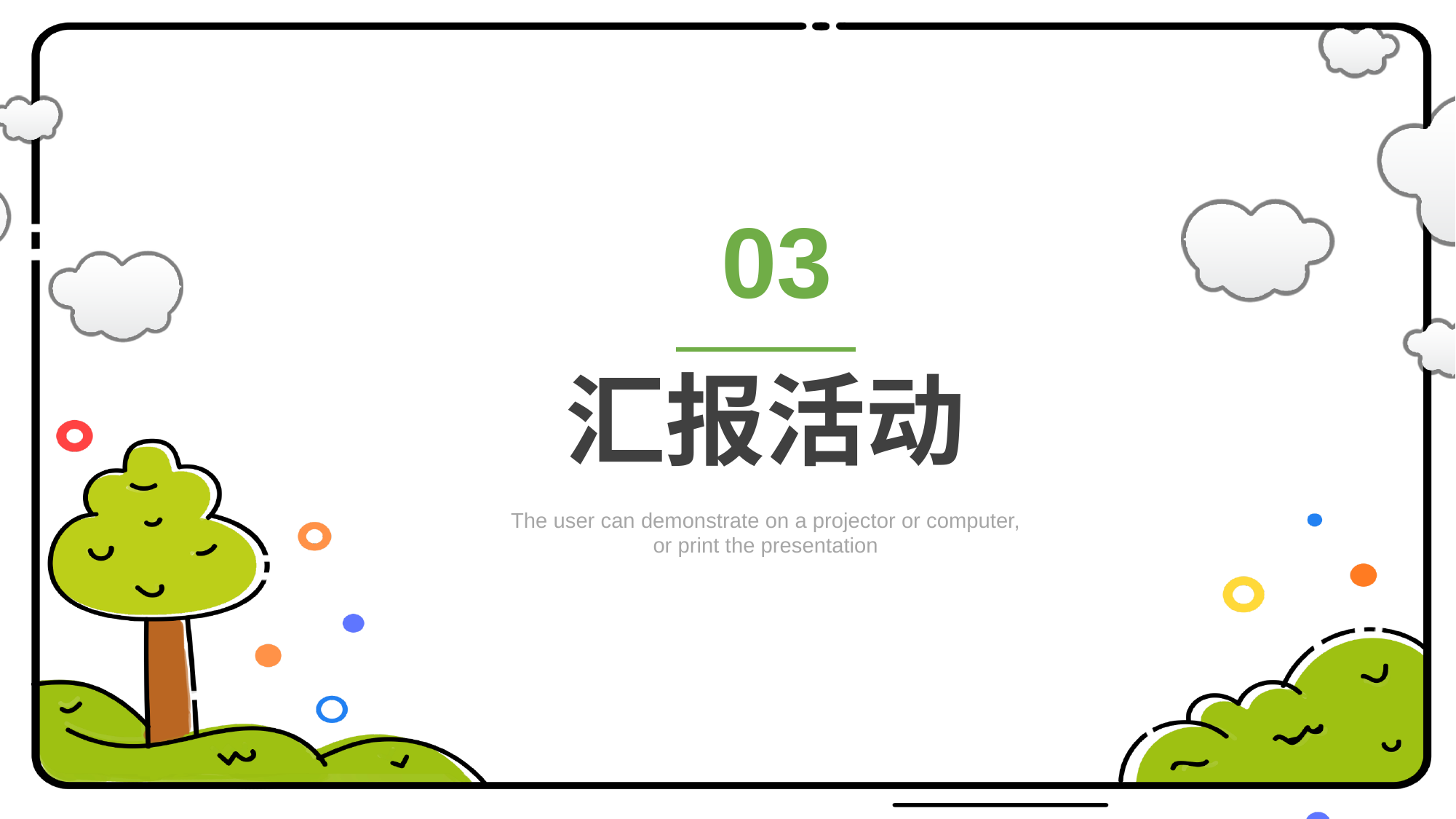

03
汇报活动
The user can demonstrate on a projector or computer, or print the presentation